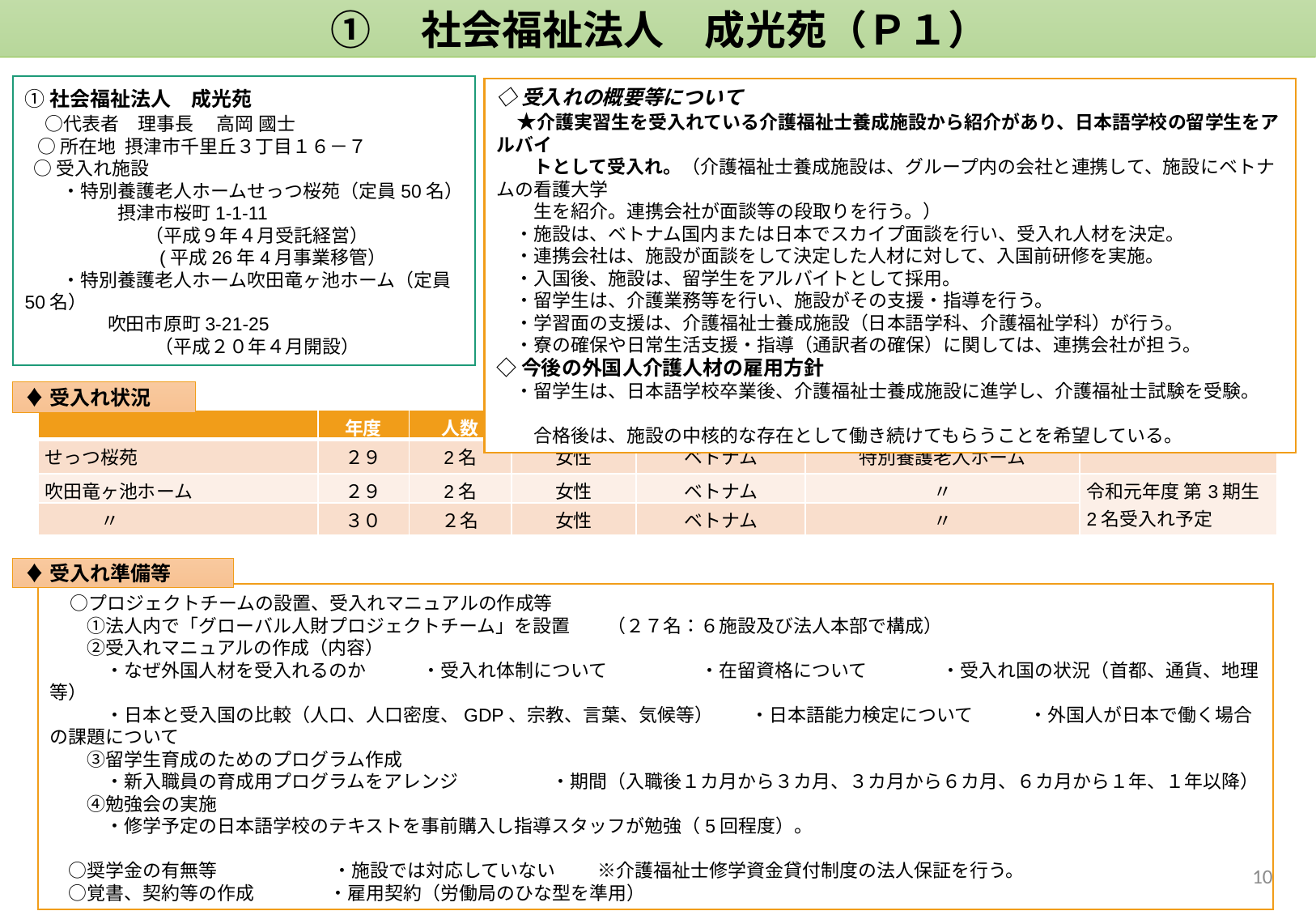

①　社会福祉法人　成光苑（Ｐ１）

①社会福祉法人　成光苑
　○代表者　理事長　 高岡 國士
   ○所在地  摂津市千里丘３丁目１６－７
  ○受入れ施設
　　・特別養護老人ホームせっつ桜苑（定員50名）
　　　　　摂津市桜町1-1-11
 　　　　　　（平成９年４月受託経営）
　　　　　　　(平成26年4月事業移管）
　　・特別養護老人ホーム吹田竜ヶ池ホーム（定員50名）
　　  　　吹田市原町3-21-25
　　　　　　　（平成２０年４月開設）

◇受入れの概要等について
　★介護実習生を受入れている介護福祉士養成施設から紹介があり、日本語学校の留学生をアルバイ
　　トとして受入れ。（介護福祉士養成施設は、グループ内の会社と連携して、施設にベトナムの看護大学
　　生を紹介。連携会社が面談等の段取りを行う。）
　・施設は、ベトナム国内または日本でスカイプ面談を行い、受入れ人材を決定。
　・連携会社は、施設が面談をして決定した人材に対して、入国前研修を実施。
　・入国後、施設は、留学生をアルバイトとして採用。
　・留学生は、介護業務等を行い、施設がその支援・指導を行う。
　・学習面の支援は、介護福祉士養成施設（日本語学科、介護福祉学科）が行う。
　・寮の確保や日常生活支援・指導（通訳者の確保）に関しては、連携会社が担う。
◇今後の外国人介護人材の雇用方針
　・留学生は、日本語学校卒業後、介護福祉士養成施設に進学し、介護福祉士試験を受験。
　　合格後は、施設の中核的な存在として働き続けてもらうことを希望している。
♦受入れ状況
|  | 年度 | 人数 | 性別 | 受入れ国 | 配置状況 | 備　　考 |
| --- | --- | --- | --- | --- | --- | --- |
| せっつ桜苑 | ２９ | 2名 | 女性 | ベトナム | 特別養護老人ホーム |  |
| 吹田竜ヶ池ホーム | ２９ | 2名 | 女性 | ベトナム | 〃 | 令和元年度 第3期生 2名受入れ予定 |
| 〃 | ３０ | ２名 | 女性 | ベトナム | 〃 |  |
♦受入れ準備等
　○プロジェクトチームの設置、受入れマニュアルの作成等
　　①法人内で「グローバル人財プロジェクトチーム」を設置　　（２７名：６施設及び法人本部で構成）
　　②受入れマニュアルの作成（内容）
　　　・なぜ外国人材を受入れるのか　　　・受入れ体制について　　　　　・在留資格について　　　　・受入れ国の状況（首都、通貨、地理等）
　　　・日本と受入国の比較（人口、人口密度、GDP、宗教、言葉、気候等）　　・日本語能力検定について　　　・外国人が日本で働く場合の課題について
　　③留学生育成のためのプログラム作成
　　　・新入職員の育成用プログラムをアレンジ　　　　　・期間（入職後１カ月から３カ月、３カ月から６カ月、６カ月から１年、１年以降）
　　④勉強会の実施
　　　・修学予定の日本語学校のテキストを事前購入し指導スタッフが勉強（5回程度）。

　○奨学金の有無等　　　　　 　・施設では対応していない　　 ※介護福祉士修学資金貸付制度の法人保証を行う。
　○覚書、契約等の作成　　　　・雇用契約（労働局のひな型を準用）
10